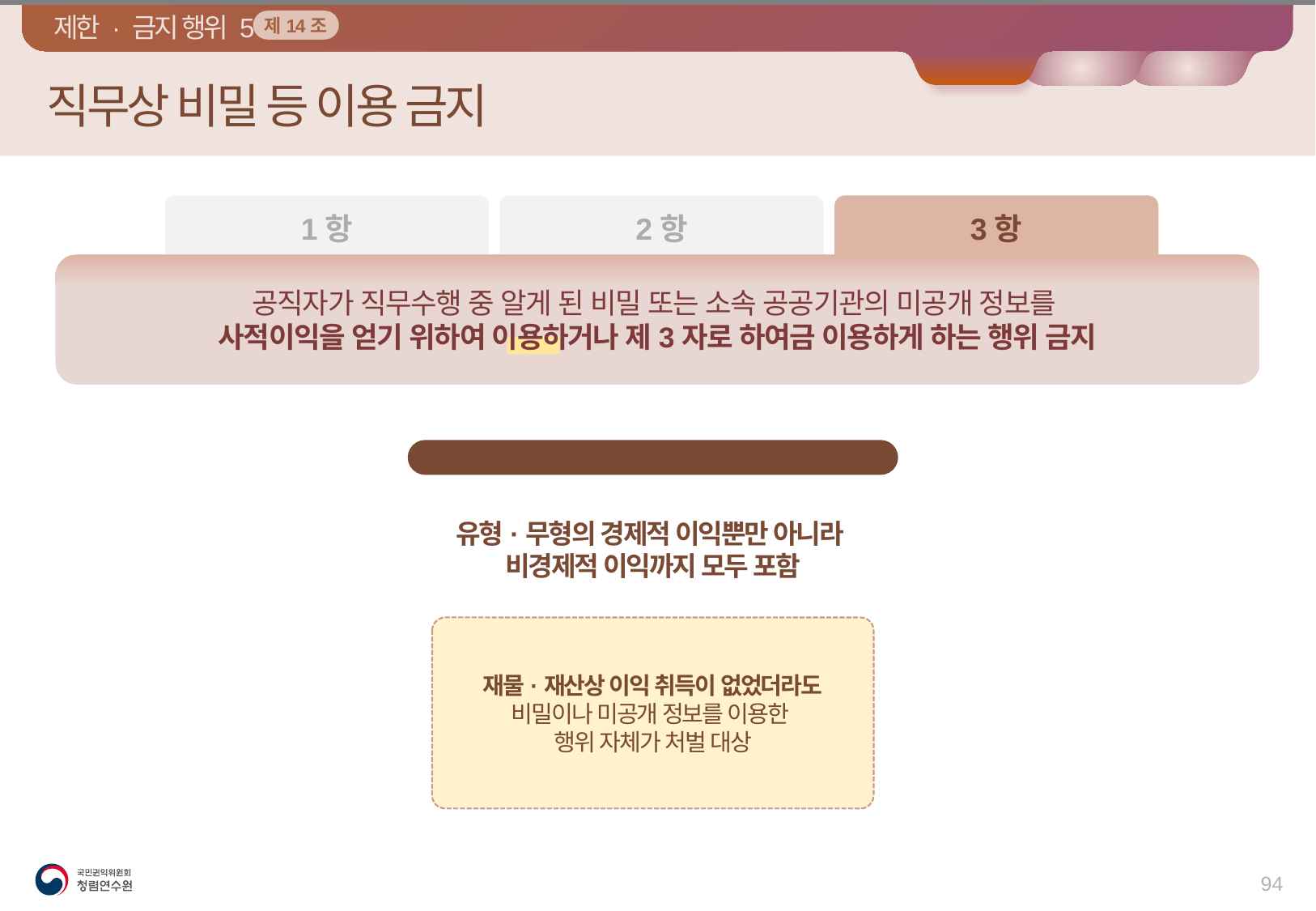

제한 · 금지 행위 5
제14조
개요

조치

예시

직무상 비밀 등 이용 금지
1항
2항
3항

공직자가 직무수행 중 알게 된 비밀 또는 소속 공공기관의 미공개 정보를
사적이익을 얻기 위하여 이용하거나 제3자로 하여금 이용하게 하는 행위 금지

사적이익의 범위
유형·무형의 경제적 이익뿐만 아니라
비경제적 이익까지 모두 포함
재물·재산상 이익 취득이 없었더라도
비밀이나 미공개 정보를 이용한
행위 자체가 처벌 대상
94